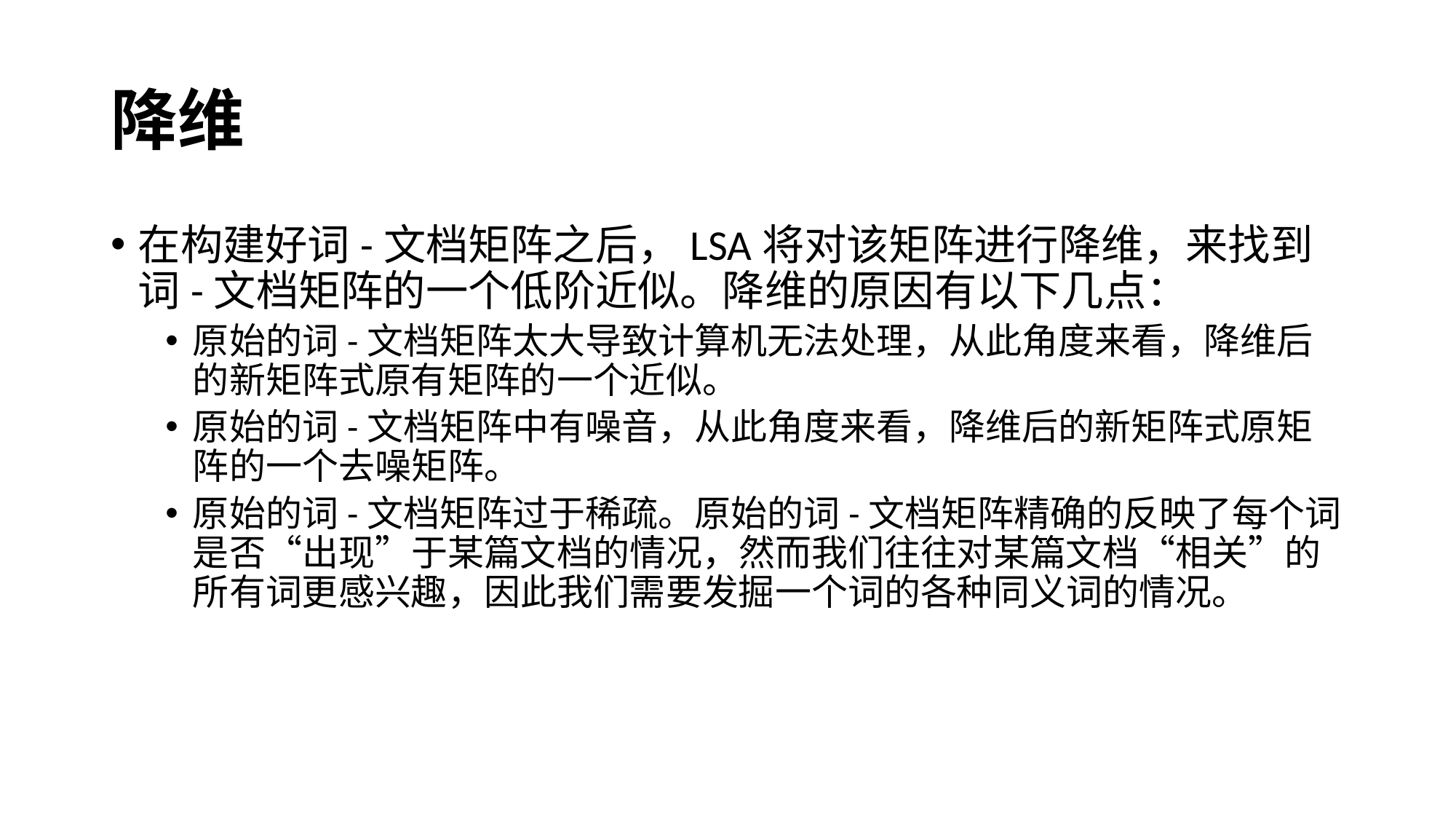

# 降维
在构建好词-文档矩阵之后，LSA将对该矩阵进行降维，来找到词-文档矩阵的一个低阶近似。降维的原因有以下几点：
原始的词-文档矩阵太大导致计算机无法处理，从此角度来看，降维后的新矩阵式原有矩阵的一个近似。
原始的词-文档矩阵中有噪音，从此角度来看，降维后的新矩阵式原矩阵的一个去噪矩阵。
原始的词-文档矩阵过于稀疏。原始的词-文档矩阵精确的反映了每个词是否“出现”于某篇文档的情况，然而我们往往对某篇文档“相关”的所有词更感兴趣，因此我们需要发掘一个词的各种同义词的情况。